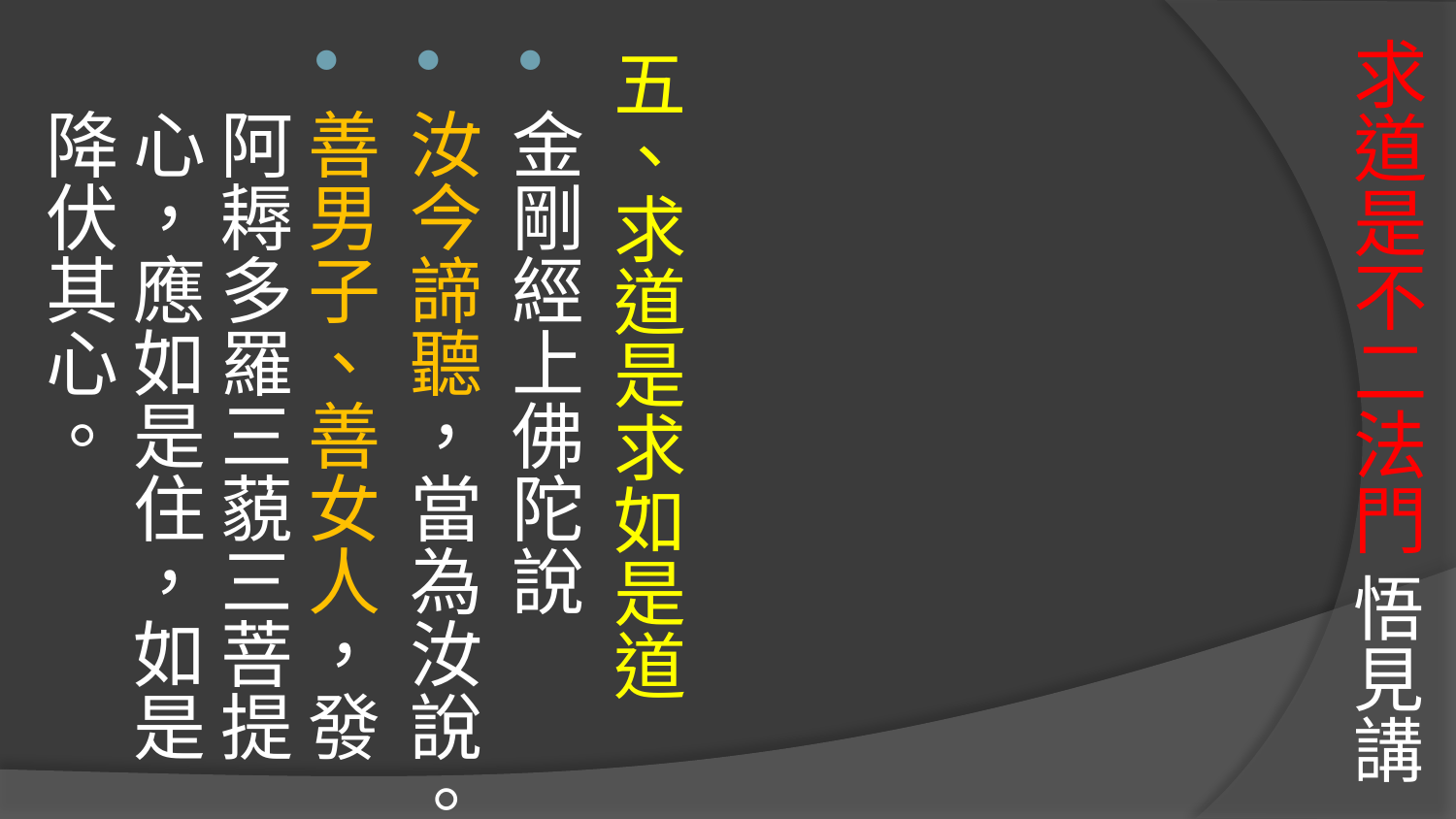

五、求道是求如是道
金剛經上佛陀說
汝今諦聽，當為汝說。
善男子、善女人，發阿耨多羅三藐三菩提心，應如是住，如是降伏其心。
# 求道是不二法門 悟見講